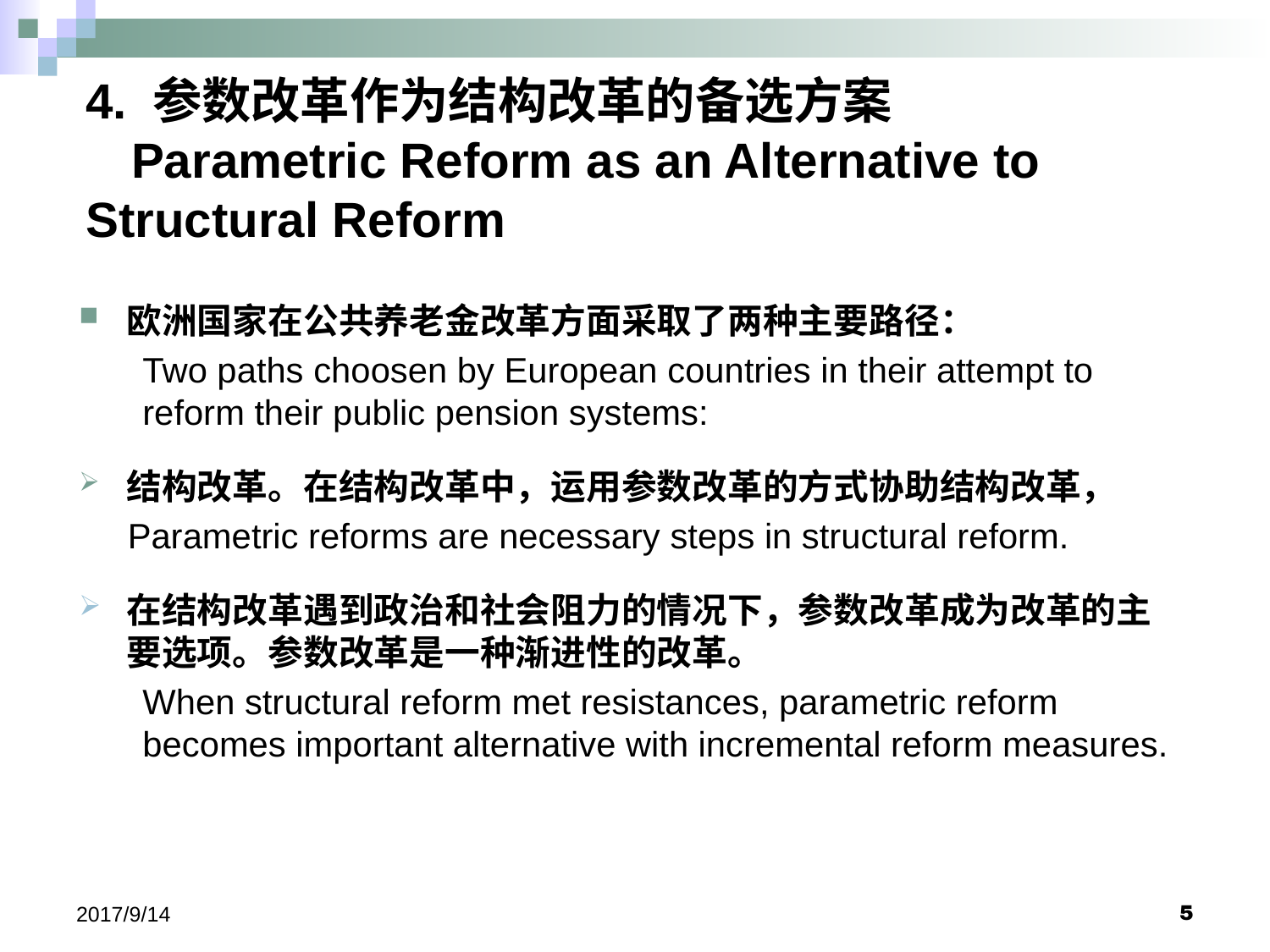

# 4. 参数改革作为结构改革的备选方案 Parametric Reform as an Alternative to Structural Reform
欧洲国家在公共养老金改革方面采取了两种主要路径：
Two paths choosen by European countries in their attempt to reform their public pension systems:

结构改革。在结构改革中，运用参数改革的方式协助结构改革，
     Parametric reforms are necessary steps in structural reform.

在结构改革遇到政治和社会阻力的情况下，参数改革成为改革的主要选项。参数改革是一种渐进性的改革。
When structural reform met resistances, parametric reform becomes important alternative with incremental reform measures.

2017/9/14
5